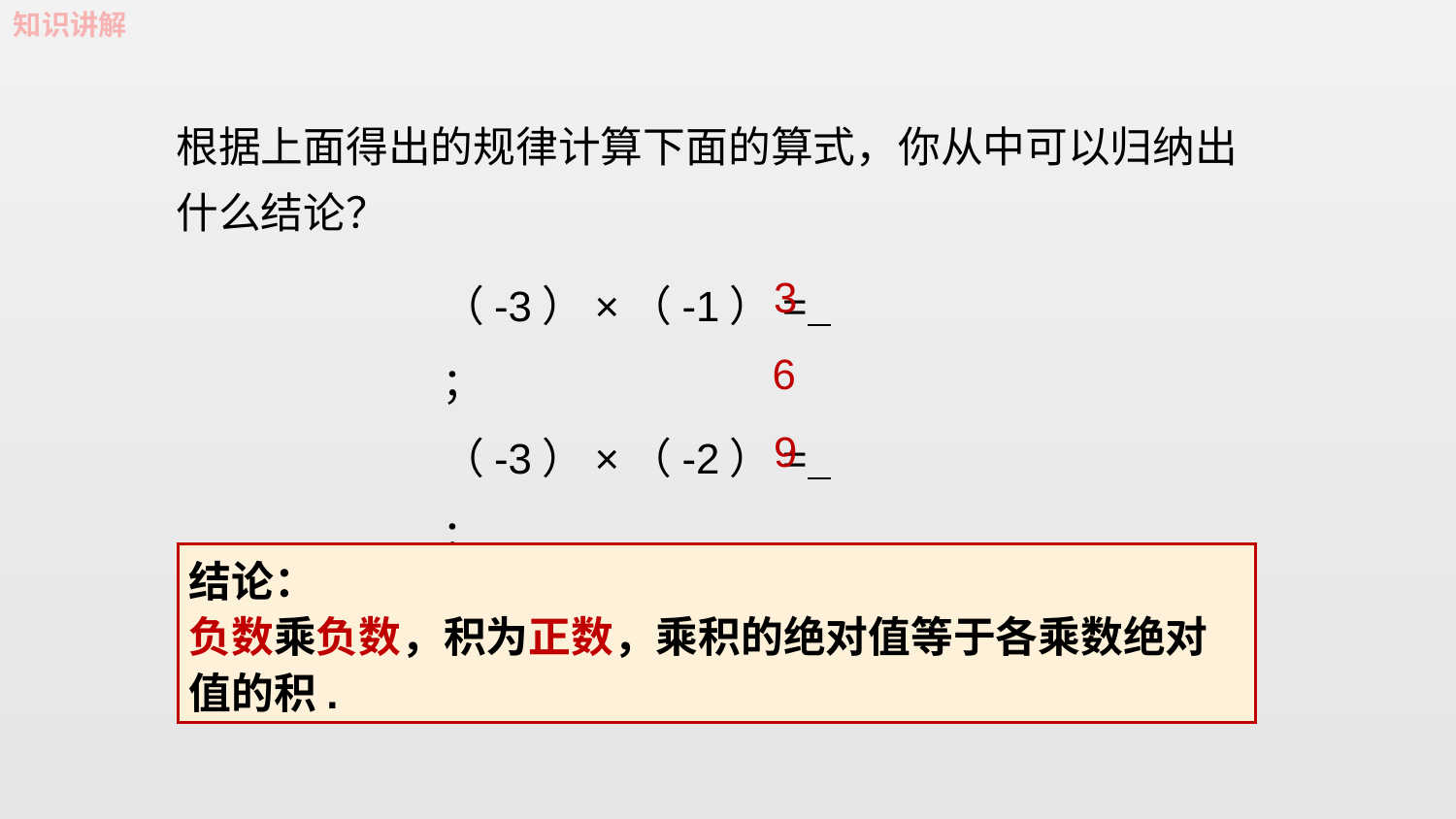

知识讲解
根据上面得出的规律计算下面的算式，你从中可以归纳出什么结论？
3
（-3）×（-1）=   ；
（-3）×（-2）=   ；
（-3）×（-3）=   ；
6
9
结论：
负数乘负数，积为正数，乘积的绝对值等于各乘数绝对值的积.